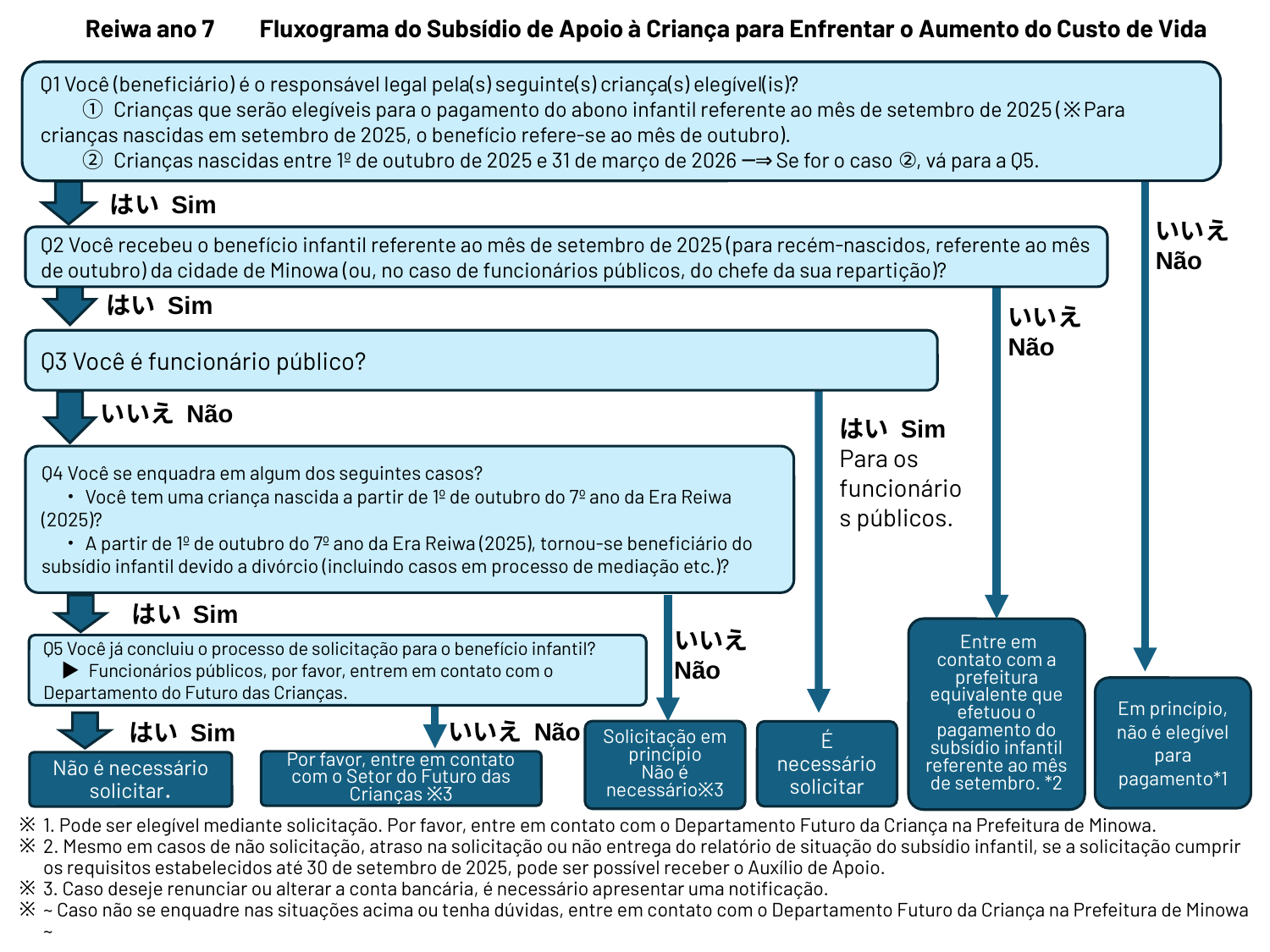

Reiwa ano 7　Fluxograma do Subsídio de Apoio à Criança para Enfrentar o Aumento do Custo de Vida
Q1 Você (beneficiário) é o responsável legal pela(s) seguinte(s) criança(s) elegível(is)?
　　➀ Crianças que serão elegíveis para o pagamento do abono infantil referente ao mês de setembro de 2025 (※ Para crianças nascidas em setembro de 2025, o benefício refere-se ao mês de outubro).
　　② Crianças nascidas entre 1º de outubro de 2025 e 31 de março de 2026 ─⇒ Se for o caso ②, vá para a Q5.

はい Sim
いいえ
Não
Q2 Você recebeu o benefício infantil referente ao mês de setembro de 2025 (para recém-nascidos, referente ao mês de outubro) da cidade de Minowa (ou, no caso de funcionários públicos, do chefe da sua repartição)?

はい Sim
いいえ
Não
Q3 Você é funcionário público?

いいえ Não
はい Sim
Para os funcionários públicos.
Q4 Você se enquadra em algum dos seguintes casos?
　・Você tem uma criança nascida a partir de 1º de outubro do 7º ano da Era Reiwa (2025)?
　・A partir de 1º de outubro do 7º ano da Era Reiwa (2025), tornou-se beneficiário do subsídio infantil devido a divórcio (incluindo casos em processo de mediação etc.)?
はい Sim

いいえ Não
 Entre em contato com a prefeitura equivalente que efetuou o pagamento do subsídio infantil referente ao mês de setembro. *2
Q5 Você já concluiu o processo de solicitação para o benefício infantil?
　▶ Funcionários públicos, por favor, entrem em contato com o Departamento do Futuro das Crianças.
Em princípio, não é elegível para pagamento*1
いいえ Não
はい Sim

Solicitação em princípio
Não é necessário※3
É necessário solicitar
Por favor, entre em contato com o Setor do Futuro das Crianças ※3
Não é necessário solicitar.
1. Pode ser elegível mediante solicitação. Por favor, entre em contato com o Departamento Futuro da Criança na Prefeitura de Minowa.
2. Mesmo em casos de não solicitação, atraso na solicitação ou não entrega do relatório de situação do subsídio infantil, se a solicitação cumprir os requisitos estabelecidos até 30 de setembro de 2025, pode ser possível receber o Auxílio de Apoio.
3. Caso deseje renunciar ou alterar a conta bancária, é necessário apresentar uma notificação.
~ Caso não se enquadre nas situações acima ou tenha dúvidas, entre em contato com o Departamento Futuro da Criança na Prefeitura de Minowa ~